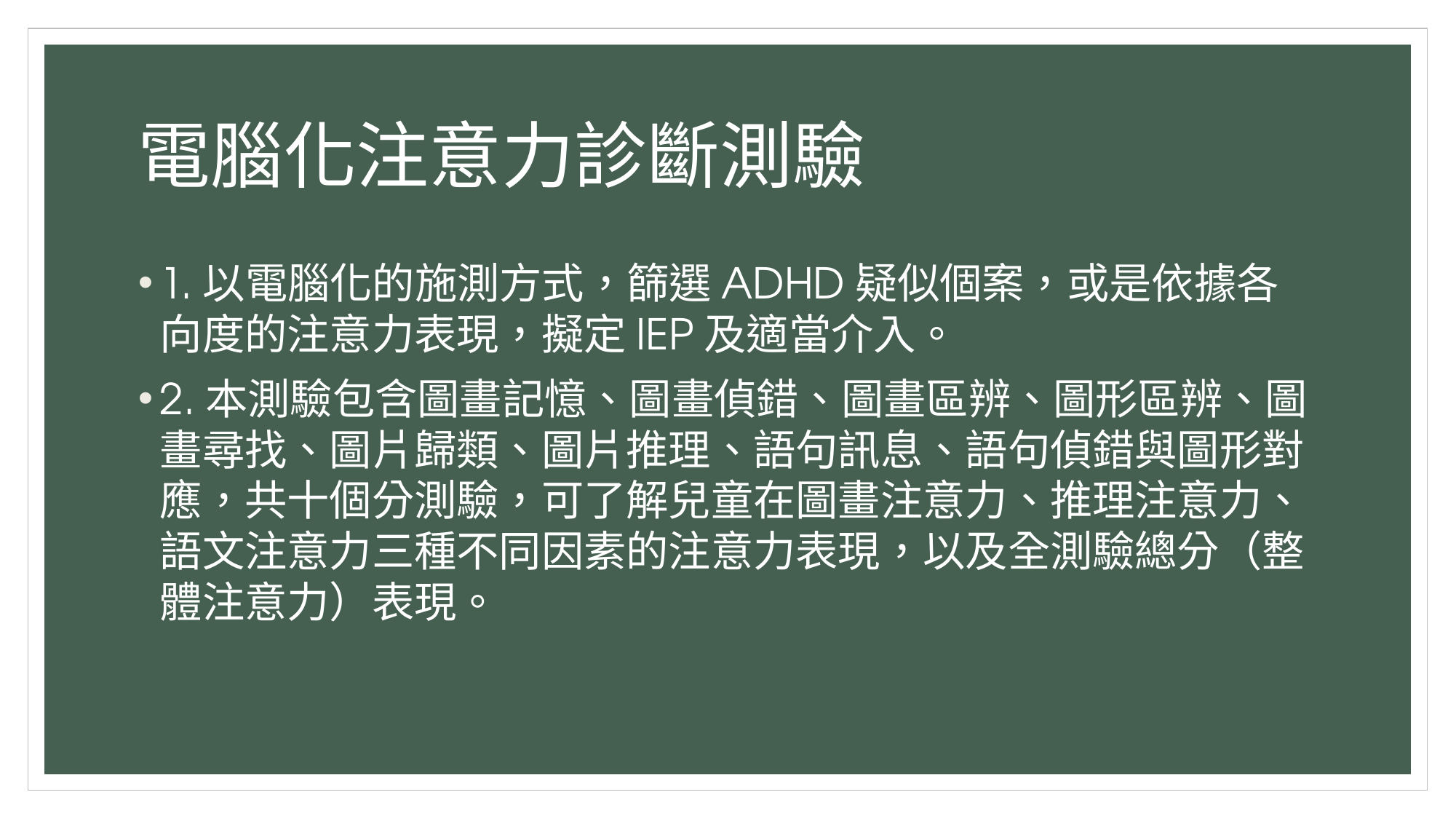

# 電腦化注意力診斷測驗
1.以電腦化的施測方式，篩選ADHD疑似個案，或是依據各向度的注意力表現，擬定IEP及適當介入。
2.本測驗包含圖畫記憶、圖畫偵錯、圖畫區辨、圖形區辨、圖畫尋找、圖片歸類、圖片推理、語句訊息、語句偵錯與圖形對應，共十個分測驗，可了解兒童在圖畫注意力、推理注意力、語文注意力三種不同因素的注意力表現，以及全測驗總分（整體注意力）表現。